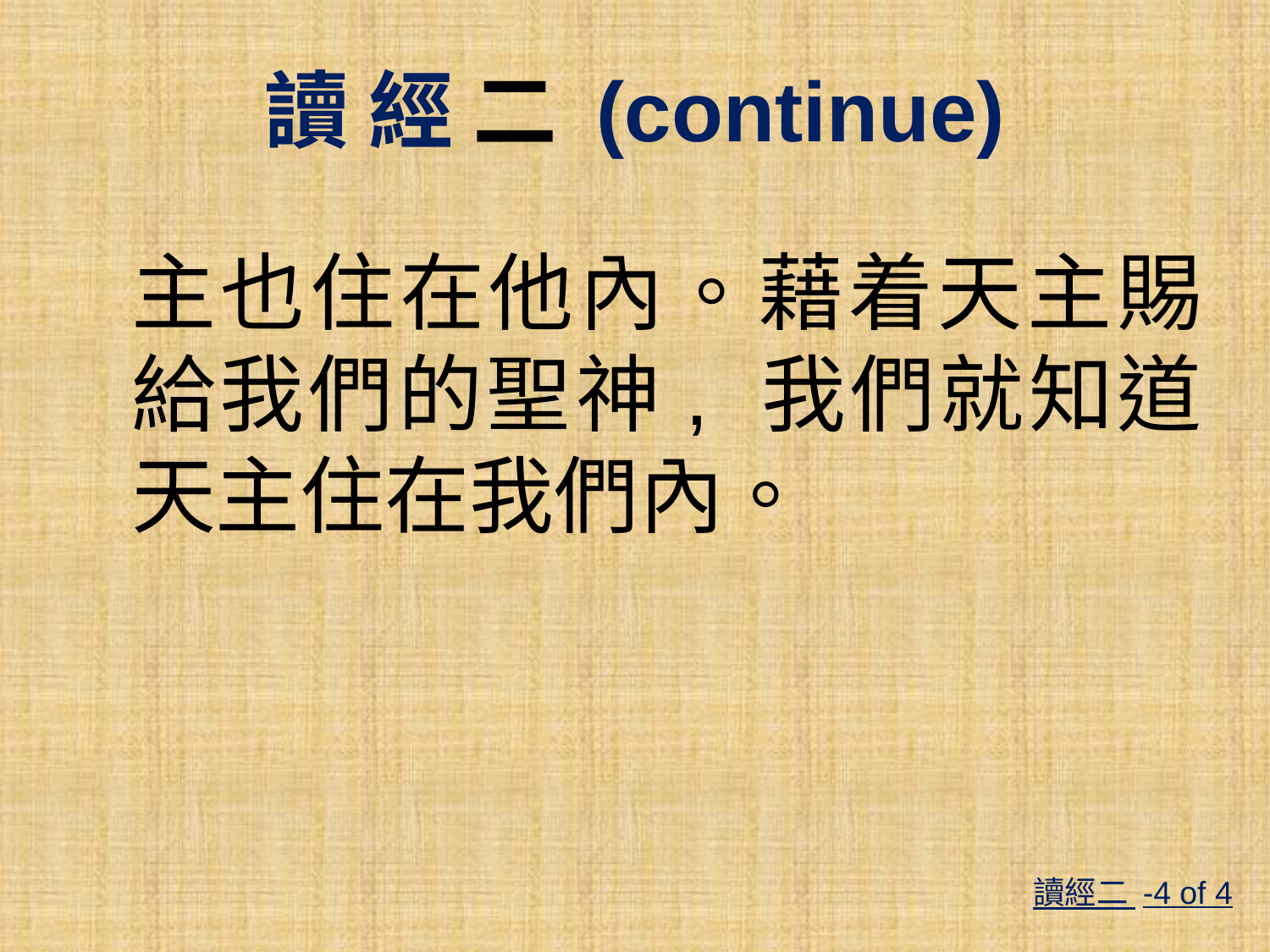

讀 經 二 (continue)

主也住在他內。藉着天主賜給我們的聖神, 我們就知道天主住在我們內。
讀經二 -4 of 4